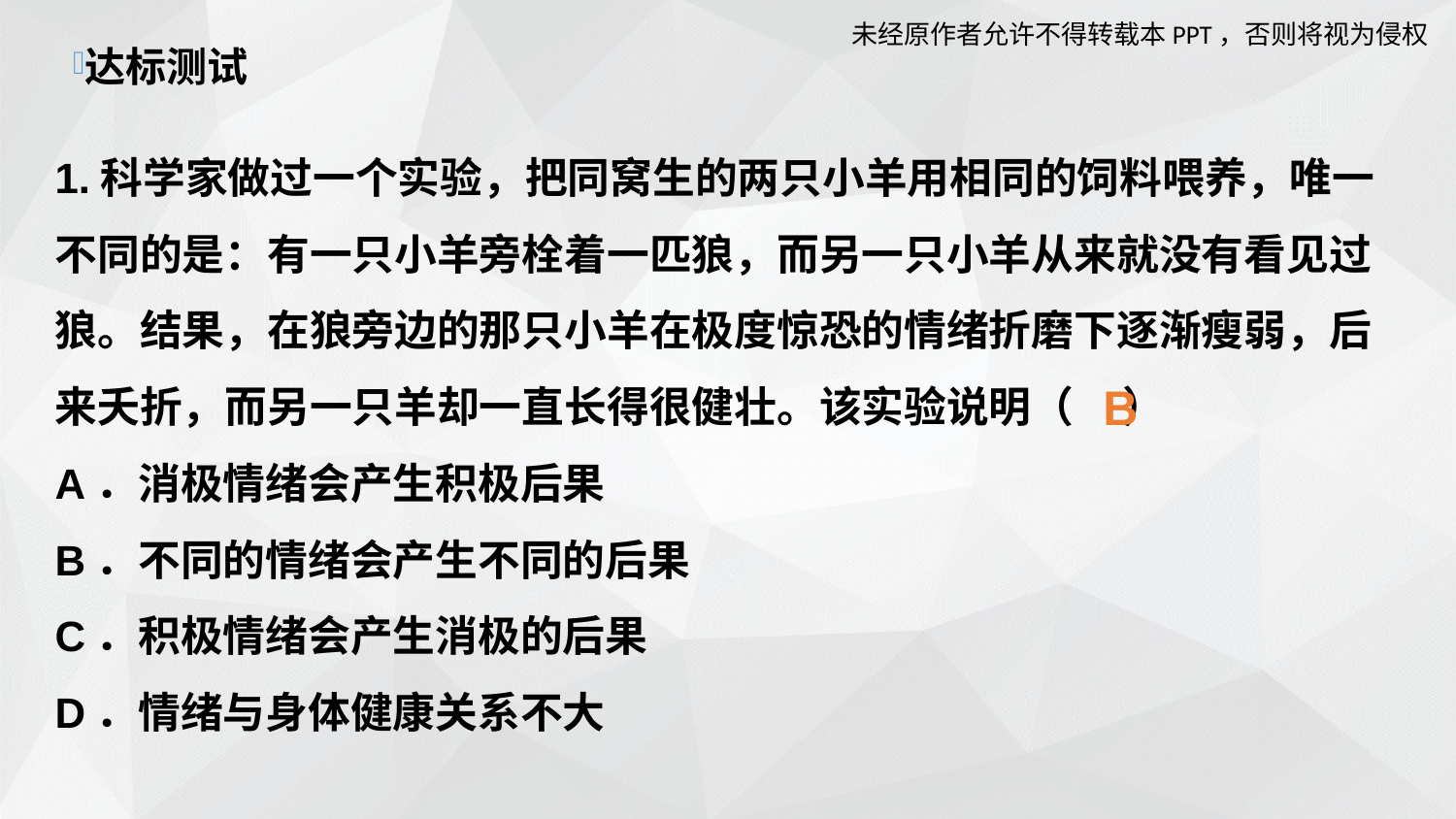

达标测试
1.科学家做过一个实验，把同窝生的两只小羊用相同的饲料喂养，唯一不同的是：有一只小羊旁栓着一匹狼，而另一只小羊从来就没有看见过狼。结果，在狼旁边的那只小羊在极度惊恐的情绪折磨下逐渐瘦弱，后来夭折，而另一只羊却一直长得很健壮。该实验说明（     ）
A．消极情绪会产生积极后果
B．不同的情绪会产生不同的后果
C．积极情绪会产生消极的后果
D．情绪与身体健康关系不大
B